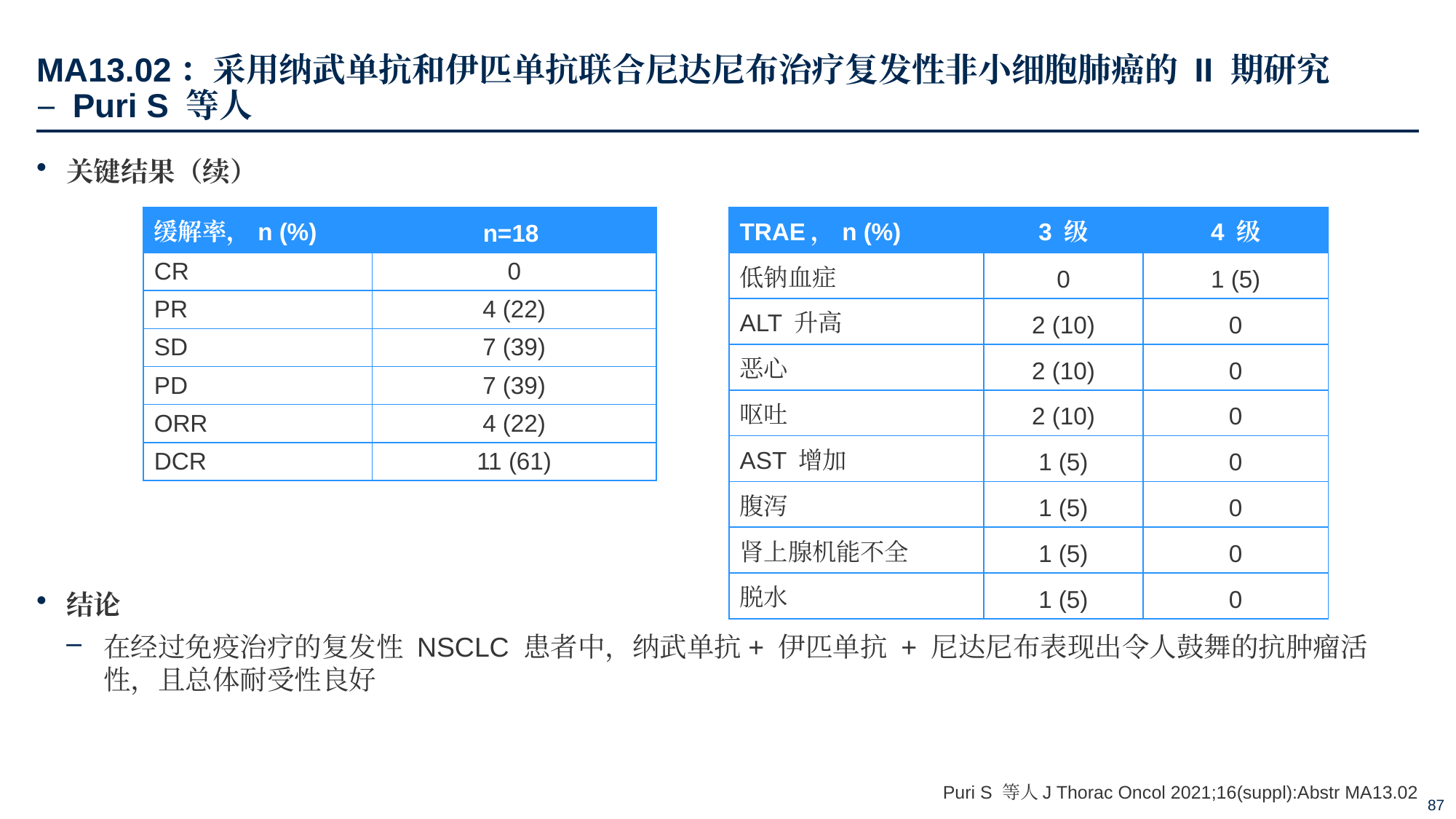

# MA13.02：采用纳武单抗和伊匹单抗联合尼达尼布治疗复发性非小细胞肺癌的 II 期研究 – Puri S 等人
关键结果（续）
结论
在经过免疫治疗的复发性 NSCLC 患者中，纳武单抗+ 伊匹单抗 + 尼达尼布表现出令人鼓舞的抗肿瘤活性，且总体耐受性良好
| 缓解率，n (%) | n=18 |
| --- | --- |
| CR | 0 |
| PR | 4 (22) |
| SD | 7 (39) |
| PD | 7 (39) |
| ORR | 4 (22) |
| DCR | 11 (61) |
| TRAE，n (%) | 3 级 | 4 级 |
| --- | --- | --- |
| 低钠血症 | 0 | 1 (5) |
| ALT 升高 | 2 (10) | 0 |
| 恶心 | 2 (10) | 0 |
| 呕吐 | 2 (10) | 0 |
| AST 增加 | 1 (5) | 0 |
| 腹泻 | 1 (5) | 0 |
| 肾上腺机能不全 | 1 (5) | 0 |
| 脱水 | 1 (5) | 0 |
Puri S 等人J Thorac Oncol 2021;16(suppl):Abstr MA13.02